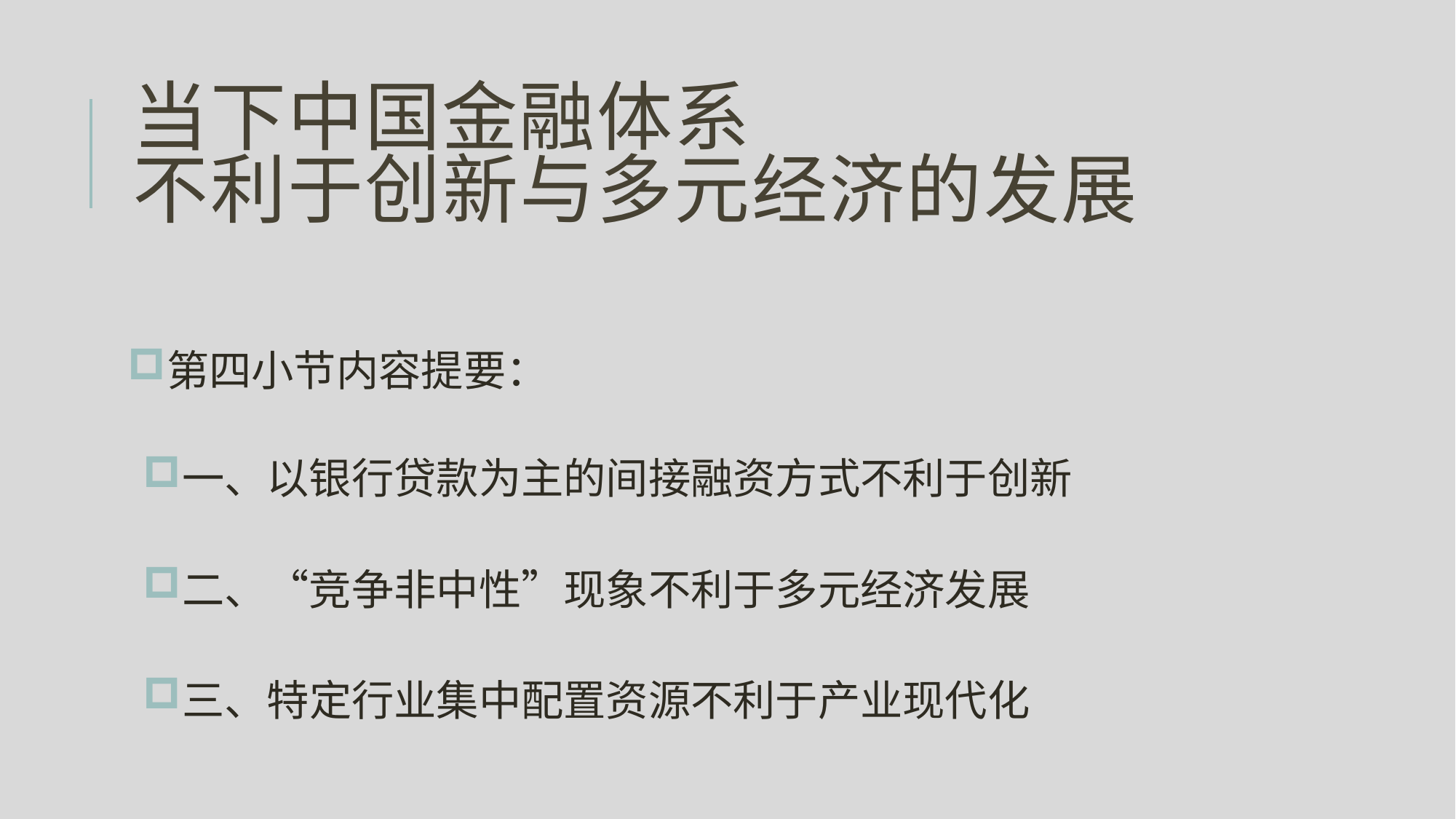

# 当下中国金融体系 不利于创新与多元经济的发展
第四小节内容提要：
一、以银行贷款为主的间接融资方式不利于创新
二、“竞争非中性”现象不利于多元经济发展
三、特定行业集中配置资源不利于产业现代化